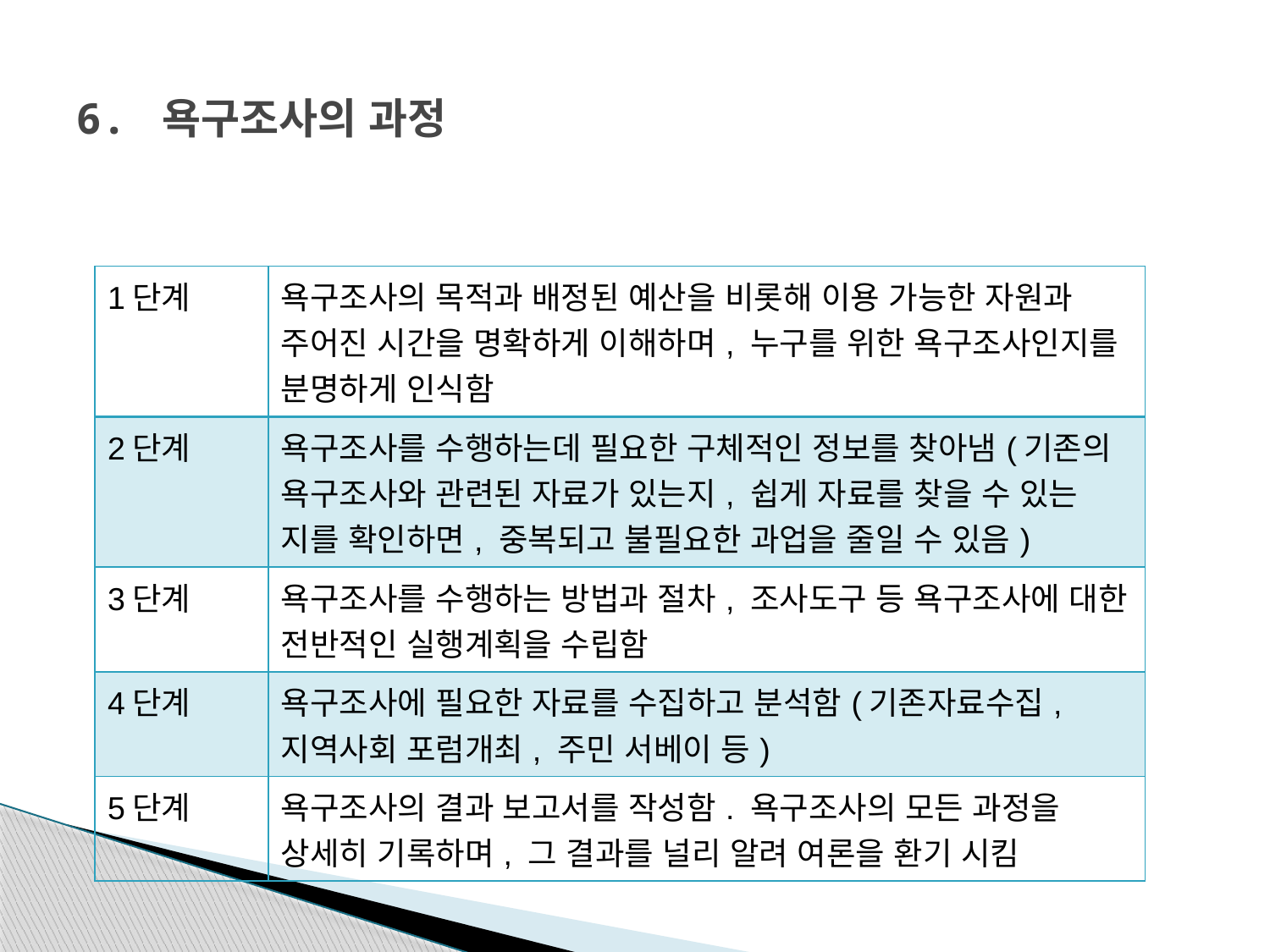

# 6. 욕구조사의 과정

| 1단계 | 욕구조사의 목적과 배정된 예산을 비롯해 이용 가능한 자원과 주어진 시간을 명확하게 이해하며, 누구를 위한 욕구조사인지를 분명하게 인식함 |
| --- | --- |
| 2단계 | 욕구조사를 수행하는데 필요한 구체적인 정보를 찾아냄(기존의 욕구조사와 관련된 자료가 있는지, 쉽게 자료를 찾을 수 있는 지를 확인하면, 중복되고 불필요한 과업을 줄일 수 있음) |
| 3단계 | 욕구조사를 수행하는 방법과 절차, 조사도구 등 욕구조사에 대한 전반적인 실행계획을 수립함 |
| 4단계 | 욕구조사에 필요한 자료를 수집하고 분석함(기존자료수집, 지역사회 포럼개최, 주민 서베이 등) |
| 5단계 | 욕구조사의 결과 보고서를 작성함. 욕구조사의 모든 과정을 상세히 기록하며, 그 결과를 널리 알려 여론을 환기 시킴 |